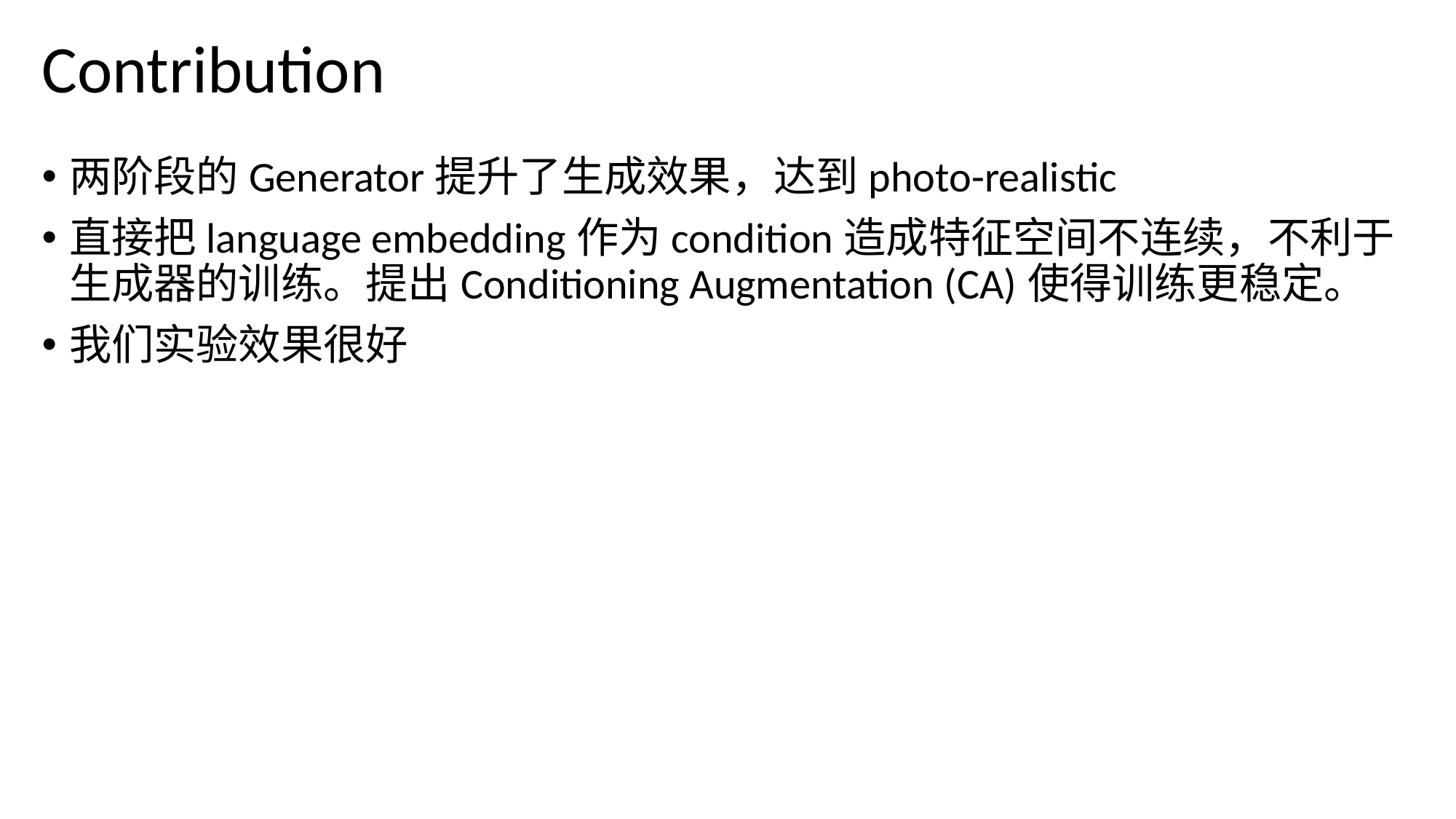

# Contribution
两阶段的Generator提升了生成效果，达到photo-realistic
直接把language embedding作为condition造成特征空间不连续，不利于生成器的训练。提出Conditioning Augmentation (CA)使得训练更稳定。
我们实验效果很好